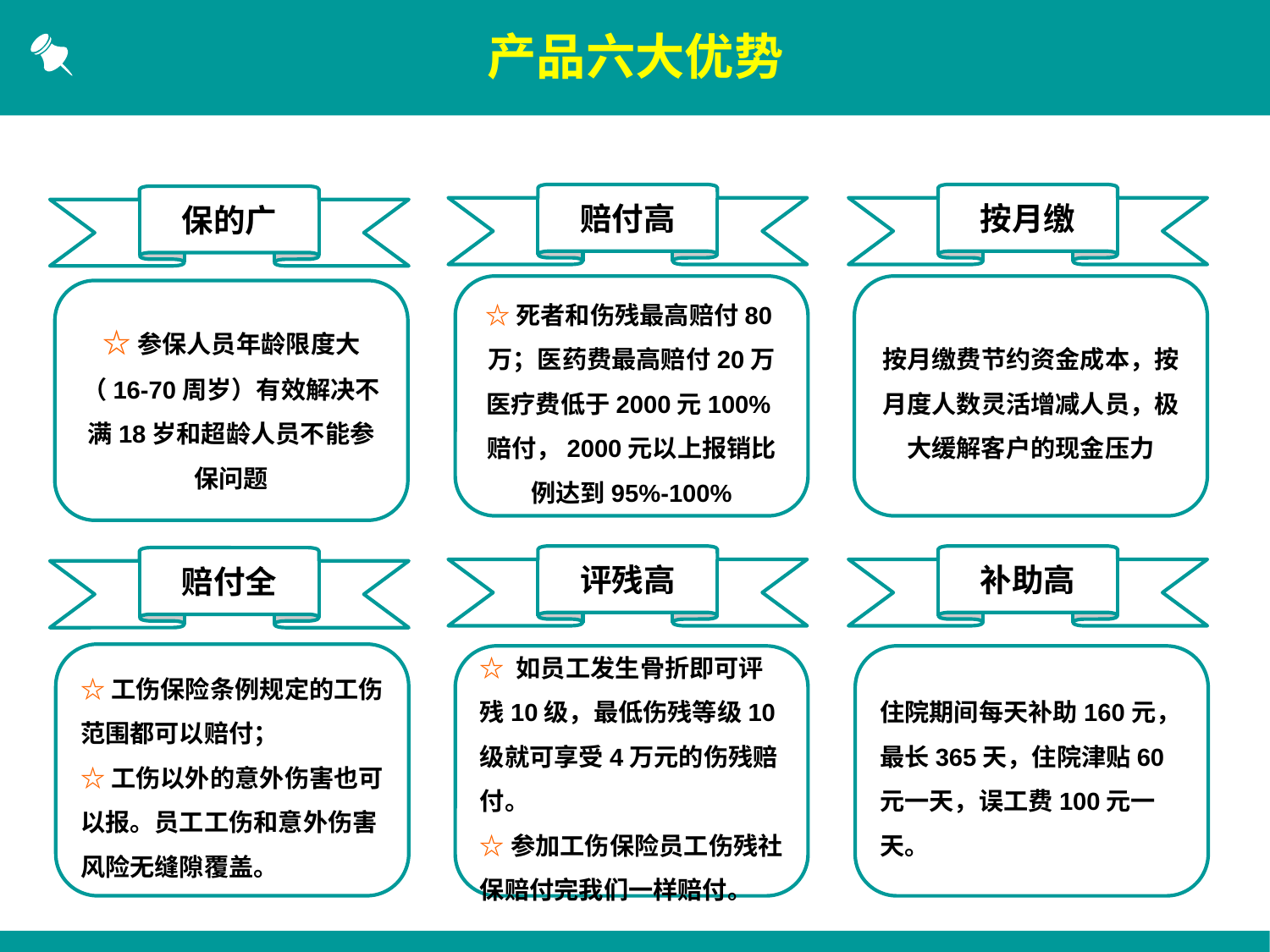

产品六大优势

赔付高
按月缴
保的广
☆死者和伤残最高赔付80万；医药费最高赔付20万医疗费低于2000元100%赔付，2000元以上报销比例达到95%-100%
按月缴费节约资金成本，按月度人数灵活增减人员，极大缓解客户的现金压力
☆参保人员年龄限度大（16-70周岁）有效解决不满18岁和超龄人员不能参保问题
评残高
补助高
赔付全
☆工伤保险条例规定的工伤范围都可以赔付；
☆工伤以外的意外伤害也可以报。员工工伤和意外伤害风险无缝隙覆盖。
☆ 如员工发生骨折即可评残10级，最低伤残等级10级就可享受4万元的伤残赔付。
☆参加工伤保险员工伤残社保赔付完我们一样赔付。
住院期间每天补助160元，最长365天，住院津贴60元一天，误工费100元一天。